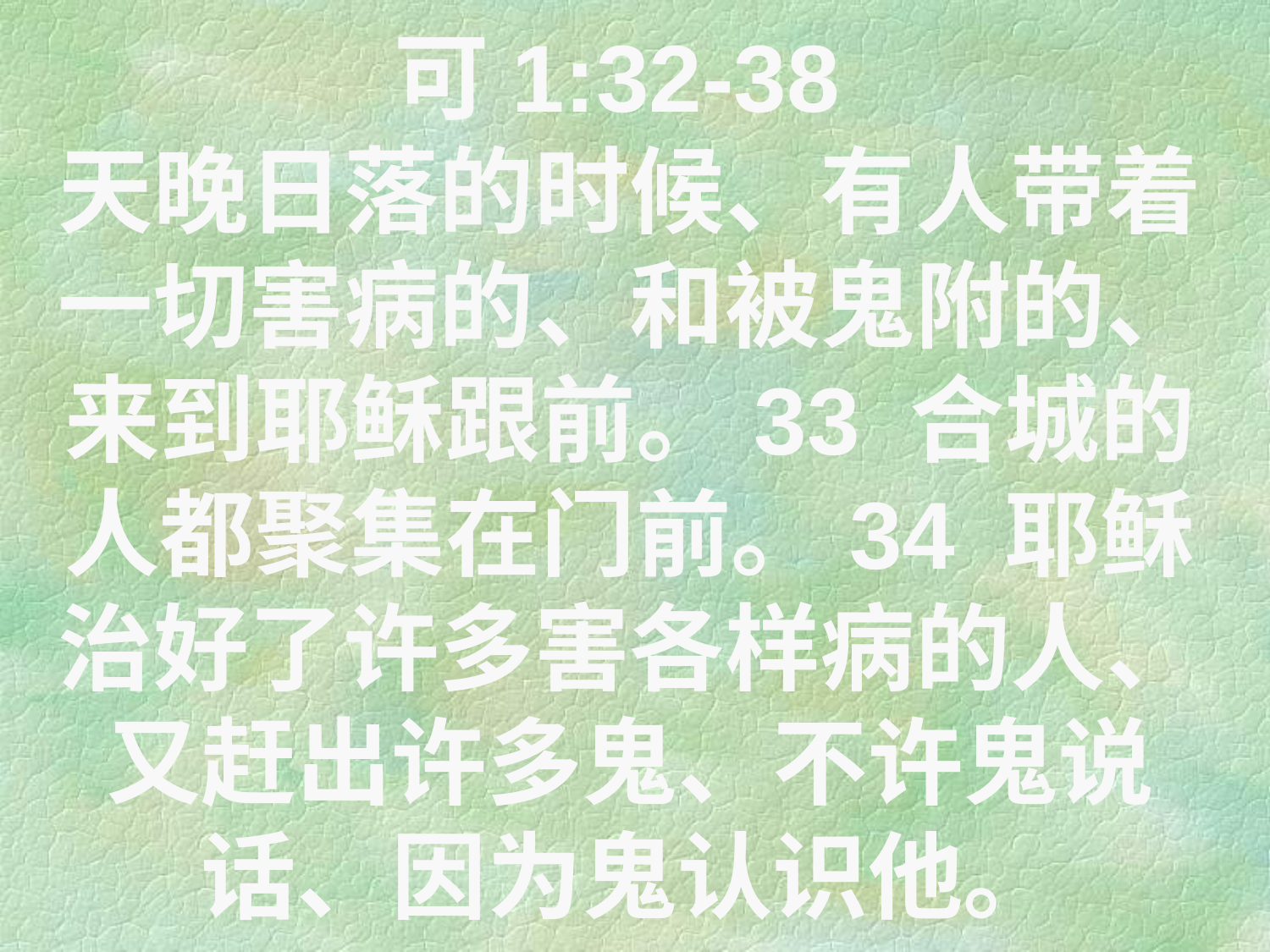

可1:32-38
天晚日落的时候、有人带着一切害病的、和被鬼附的、来到耶稣跟前。33 合城的人都聚集在门前。34 耶稣治好了许多害各样病的人、又赶出许多鬼、不许鬼说话、因为鬼认识他。